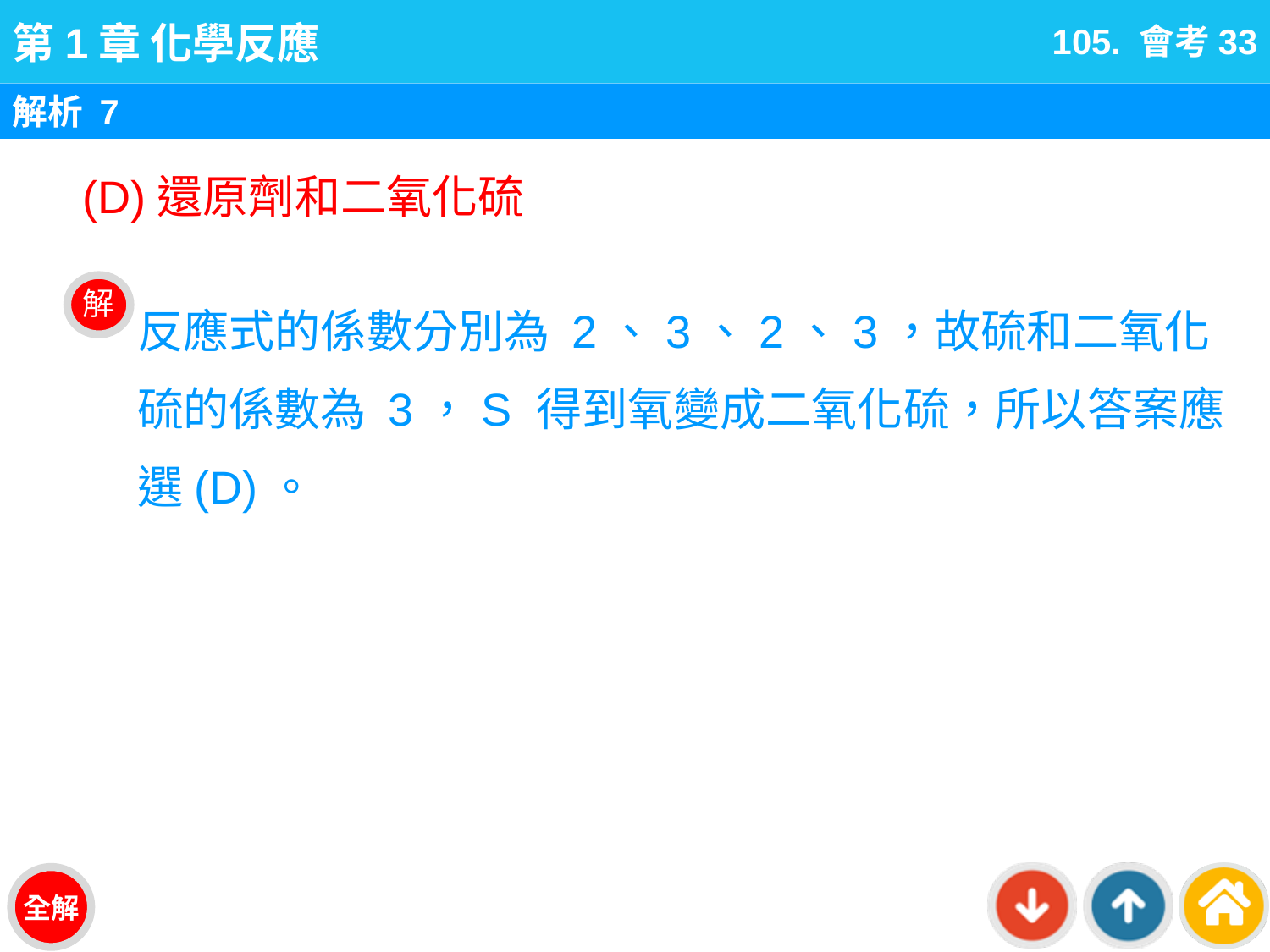

105. 會考33
解析 7
(D)還原劑和二氧化硫
反應式的係數分別為 2、3、2、3，故硫和二氧化硫的係數為 3，S 得到氧變成二氧化硫，所以答案應選(D)。
解
全解